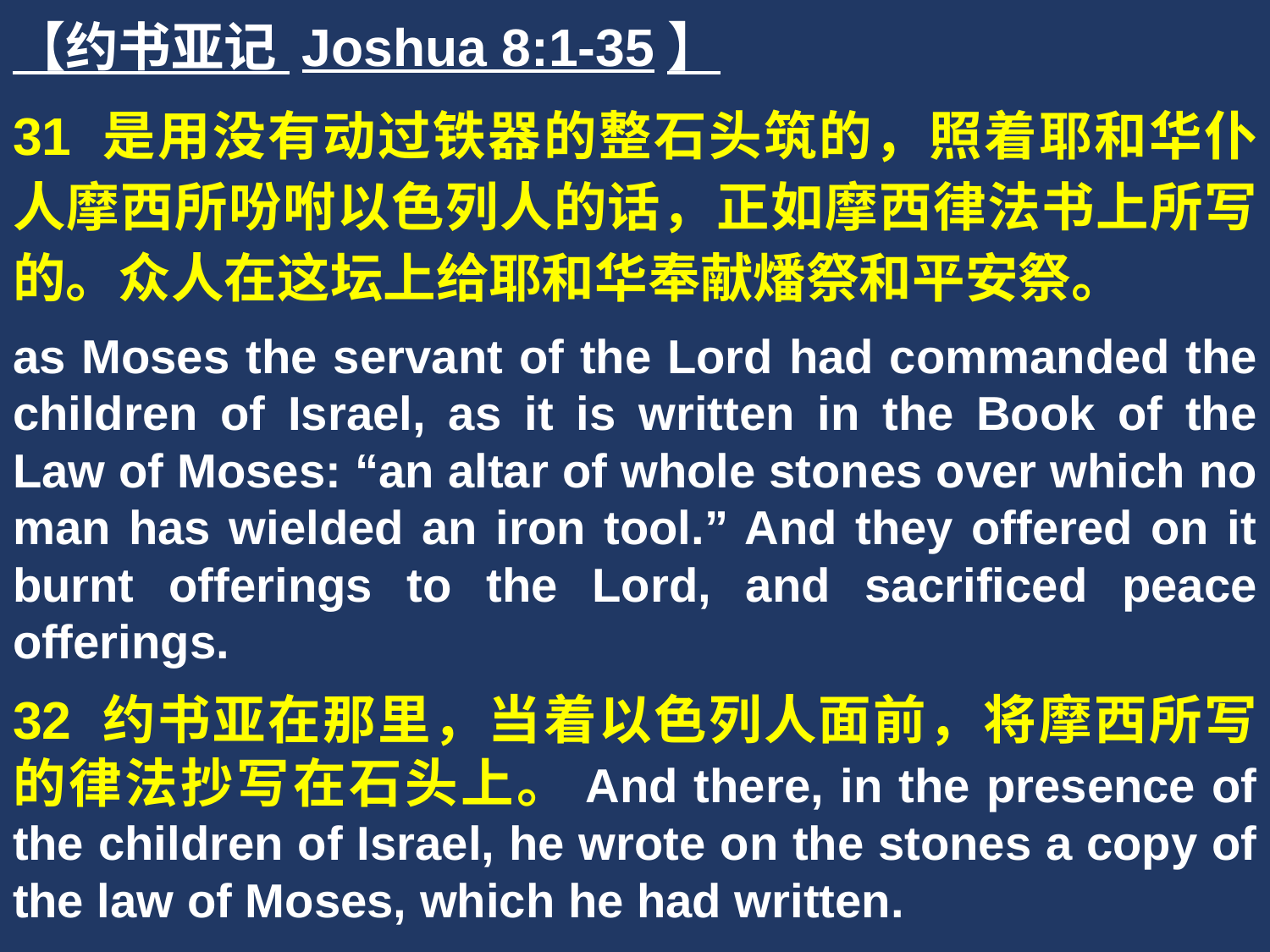

【约书亚记 Joshua 8:1-35】
31 是用没有动过铁器的整石头筑的，照着耶和华仆人摩西所吩咐以色列人的话，正如摩西律法书上所写的。众人在这坛上给耶和华奉献燔祭和平安祭。
as Moses the servant of the Lord had commanded the children of Israel, as it is written in the Book of the Law of Moses: “an altar of whole stones over which no man has wielded an iron tool.” And they offered on it burnt offerings to the Lord, and sacrificed peace offerings.
32 约书亚在那里，当着以色列人面前，将摩西所写的律法抄写在石头上。And there, in the presence of the children of Israel, he wrote on the stones a copy of the law of Moses, which he had written.